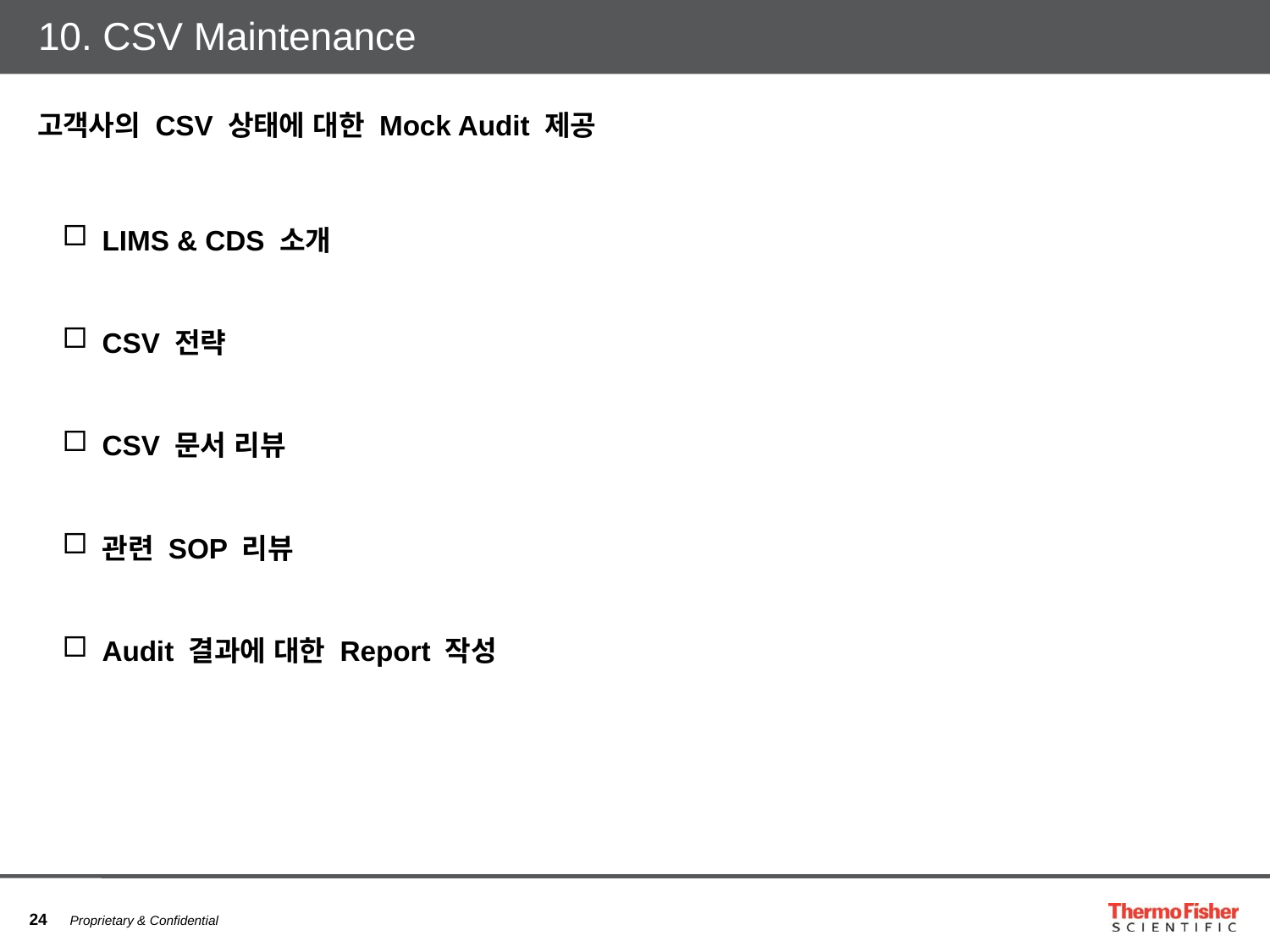

# 10. CSV Maintenance
고객사의 CSV 상태에 대한 Mock Audit 제공
LIMS & CDS 소개

CSV 전략

CSV 문서 리뷰

관련 SOP 리뷰

Audit 결과에 대한 Report 작성